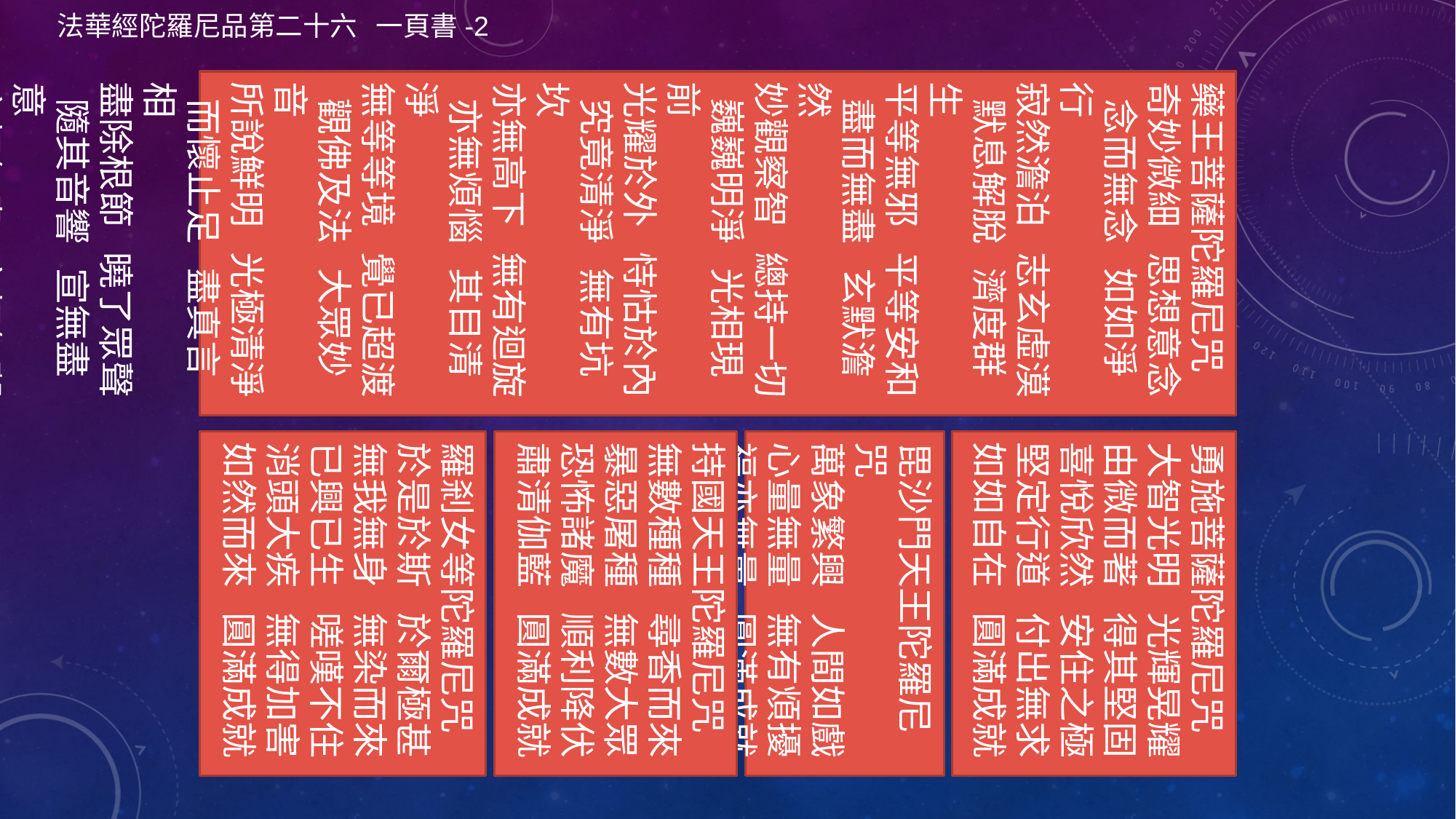

法華經陀羅尼品第二十六   一頁書-2
藥王菩薩陀羅尼咒
奇妙微細   思想意念   念而無念   如如淨行
寂然澹泊   志玄虛漠   默息解脫   濟度群生
平等無邪   平等安和   盡而無盡   玄默澹然
妙觀察智   總持一切   巍巍明淨   光相現前
光耀於外   恃怙於內   究竟清淨   無有坑坎
亦無高下   無有迴旋   亦無煩惱   其目清淨
無等等境   覺已超渡   觀佛及法   大眾妙音
所說鮮明   光極清淨   而懷止足   盡真言相
盡除根節   曉了眾聲   隨其音響   宣無盡意
字相無盡   字相無礙   無有窮盡   無所思念

羅剎女等陀羅尼咒
於是於斯   於爾極甚
無我無身   無染而來
已興已生   嗟嘆不住
消頭大疾   無得加害
如然而來   圓滿成就
持國天王陀羅尼咒
無數種種   尋香而來
暴惡屠種   無數大眾
恐怖諸魔   順利降伏
肅清伽藍   圓滿成就
毘沙門天王陀羅尼咒
萬象繁興   人間如戲
心量無量   無有煩擾
福亦無量   圓滿成就
勇施菩薩陀羅尼咒
大智光明   光輝晃耀
由微而著   得其堅固
喜悅欣然   安住之極
堅定行道   付出無求
如如自在   圓滿成就